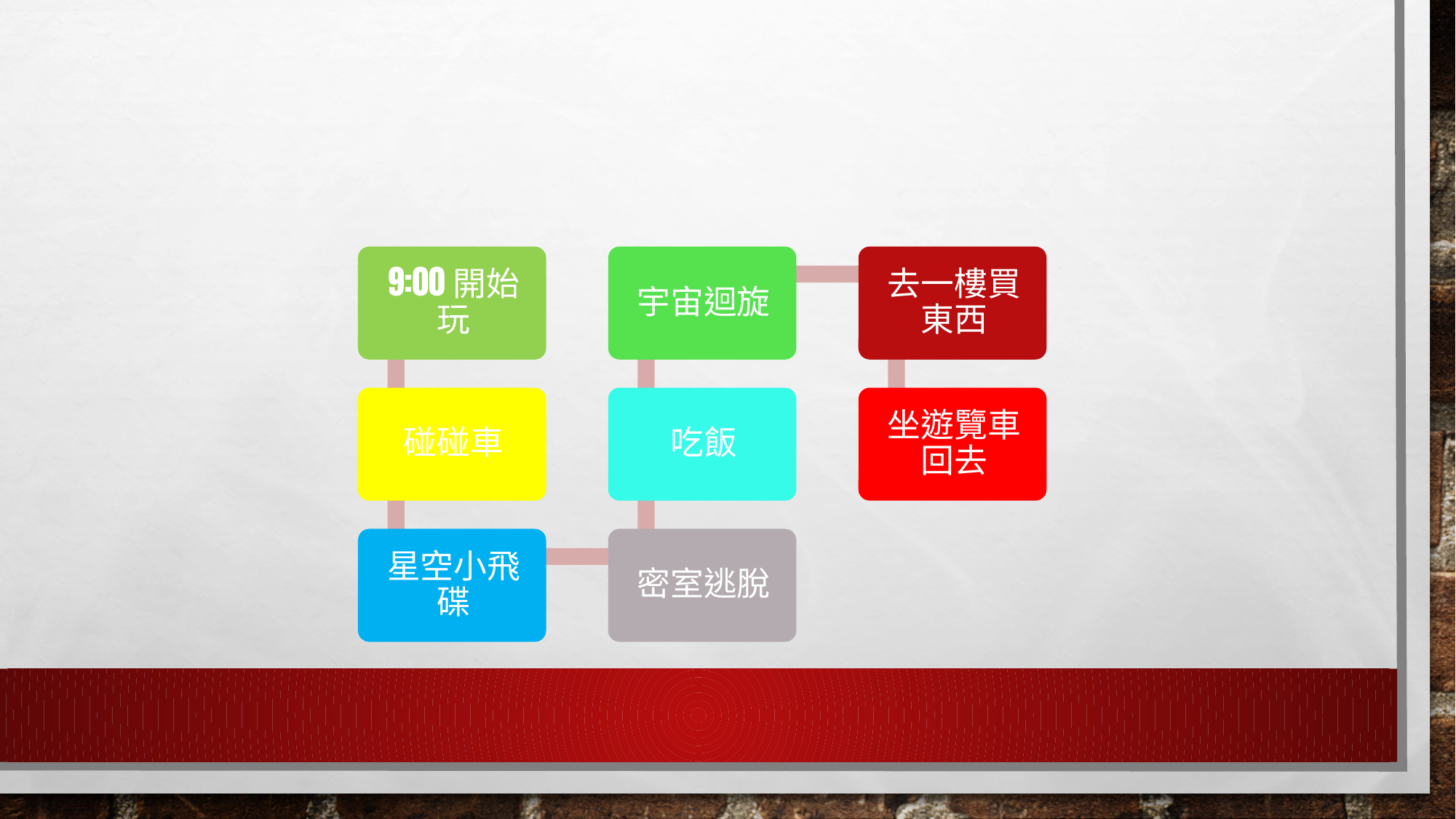

#
9:00開始玩
碰碰車
星空小飛碟
密室逃脫
吃飯
宇宙迴旋
去一樓買東西
坐遊覽車回去